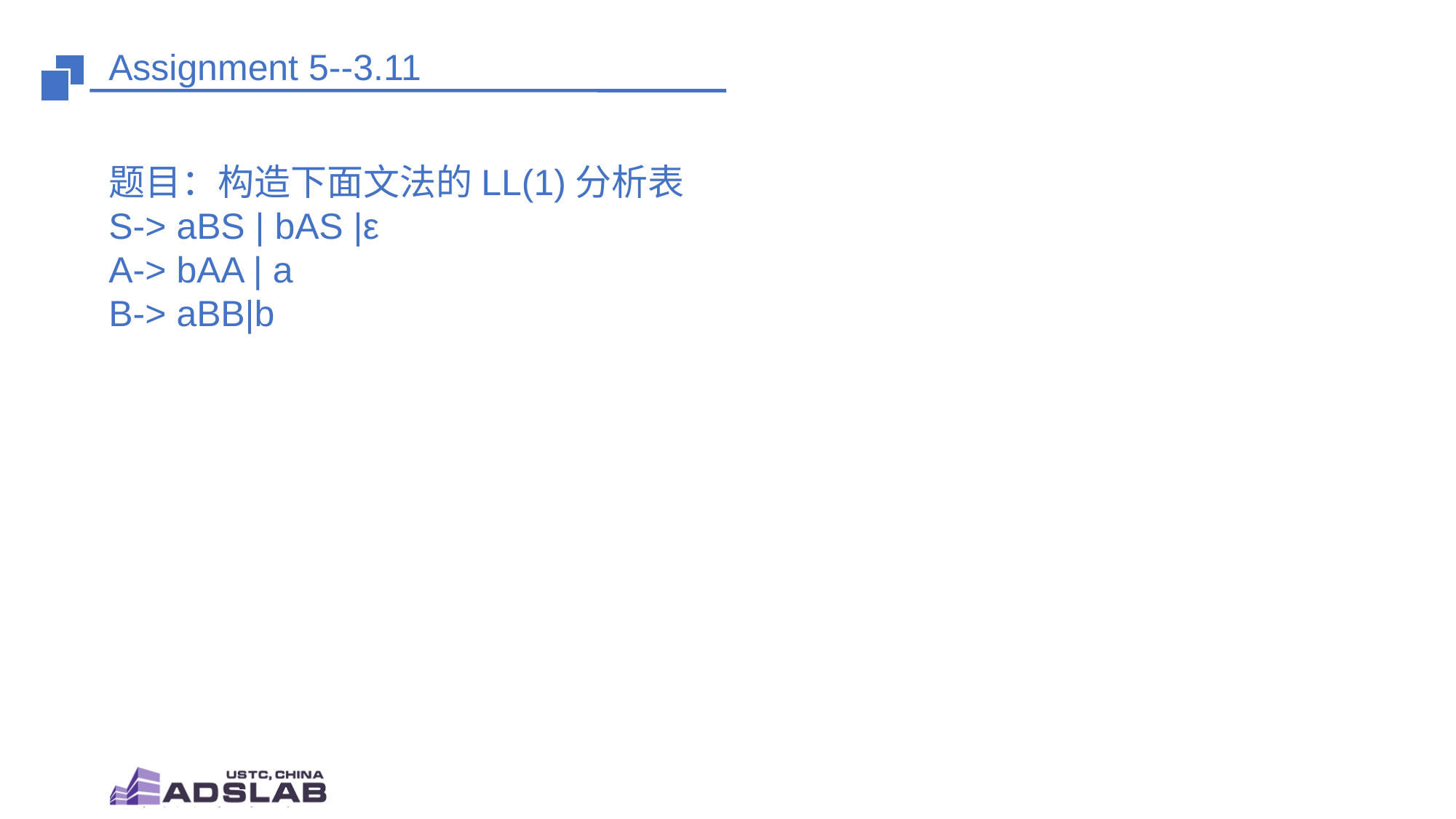

# Assignment 5--3.11
题目：构造下面文法的LL(1)分析表
S-> aBS | bAS |ε
A-> bAA | a
B-> aBB|b